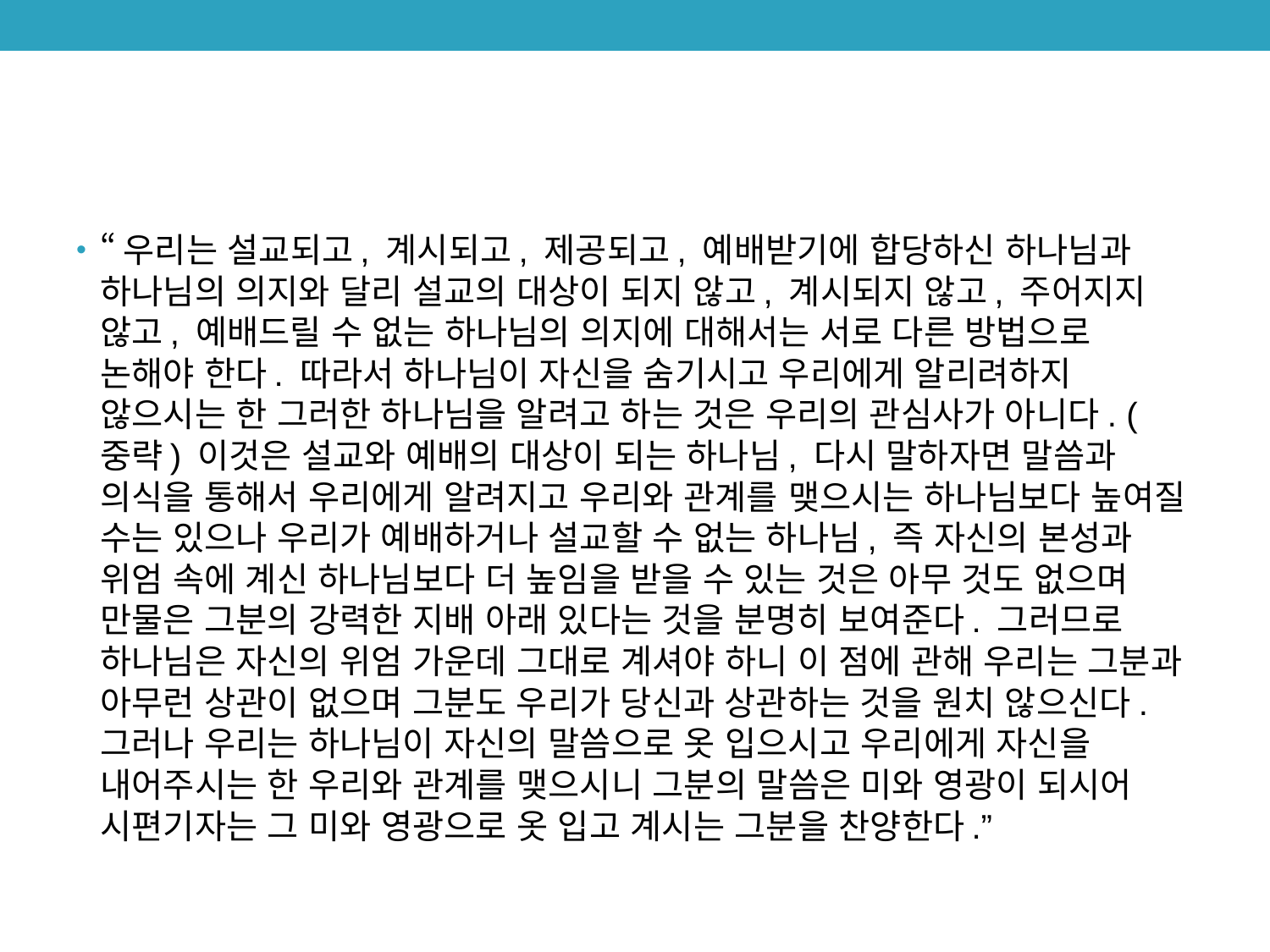

#
“우리는 설교되고, 계시되고, 제공되고, 예배받기에 합당하신 하나님과 하나님의 의지와 달리 설교의 대상이 되지 않고, 계시되지 않고, 주어지지 않고, 예배드릴 수 없는 하나님의 의지에 대해서는 서로 다른 방법으로 논해야 한다. 따라서 하나님이 자신을 숨기시고 우리에게 알리려하지 않으시는 한 그러한 하나님을 알려고 하는 것은 우리의 관심사가 아니다. (중략) 이것은 설교와 예배의 대상이 되는 하나님, 다시 말하자면 말씀과 의식을 통해서 우리에게 알려지고 우리와 관계를 맺으시는 하나님보다 높여질 수는 있으나 우리가 예배하거나 설교할 수 없는 하나님, 즉 자신의 본성과 위엄 속에 계신 하나님보다 더 높임을 받을 수 있는 것은 아무 것도 없으며 만물은 그분의 강력한 지배 아래 있다는 것을 분명히 보여준다. 그러므로 하나님은 자신의 위엄 가운데 그대로 계셔야 하니 이 점에 관해 우리는 그분과 아무런 상관이 없으며 그분도 우리가 당신과 상관하는 것을 원치 않으신다. 그러나 우리는 하나님이 자신의 말씀으로 옷 입으시고 우리에게 자신을 내어주시는 한 우리와 관계를 맺으시니 그분의 말씀은 미와 영광이 되시어 시편기자는 그 미와 영광으로 옷 입고 계시는 그분을 찬양한다.”